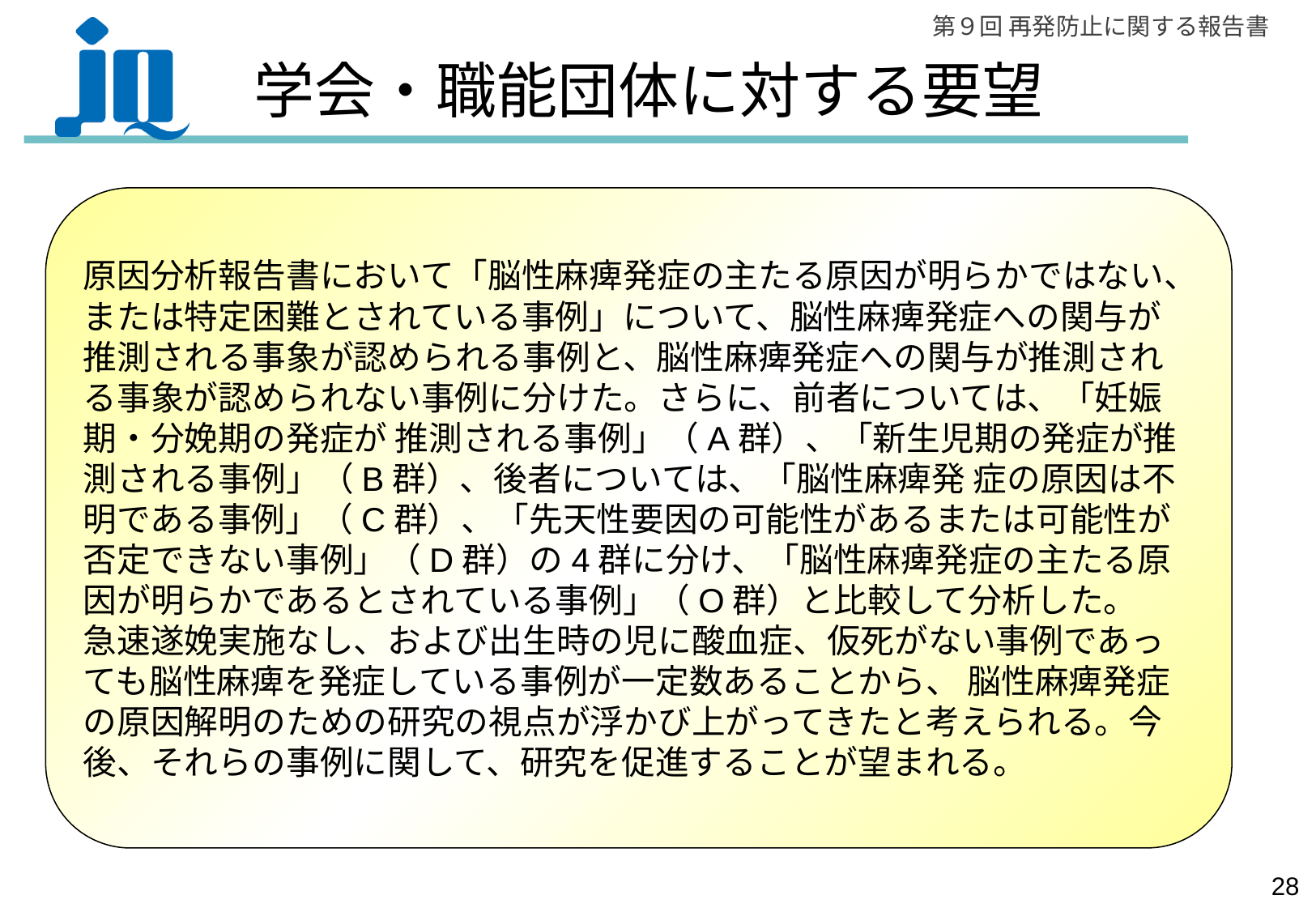

# 学会・職能団体に対する要望
原因分析報告書において「脳性麻痺発症の主たる原因が明らかではない、または特定困難とされている事例」について、脳性麻痺発症への関与が推測される事象が認められる事例と、脳性麻痺発症への関与が推測される事象が認められない事例に分けた。さらに、前者については、「妊娠期・分娩期の発症が 推測される事例」（A群）、「新生児期の発症が推測される事例」（B群）、後者については、「脳性麻痺発 症の原因は不明である事例」（C群）、「先天性要因の可能性があるまたは可能性が否定できない事例」（D群）の4群に分け、「脳性麻痺発症の主たる原因が明らかであるとされている事例」（O群）と比較して分析した。
急速遂娩実施なし、および出生時の児に酸血症、仮死がない事例であっても脳性麻痺を発症している事例が一定数あることから、 脳性麻痺発症の原因解明のための研究の視点が浮かび上がってきたと考えられる。今後、それらの事例に関して、研究を促進することが望まれる。
28